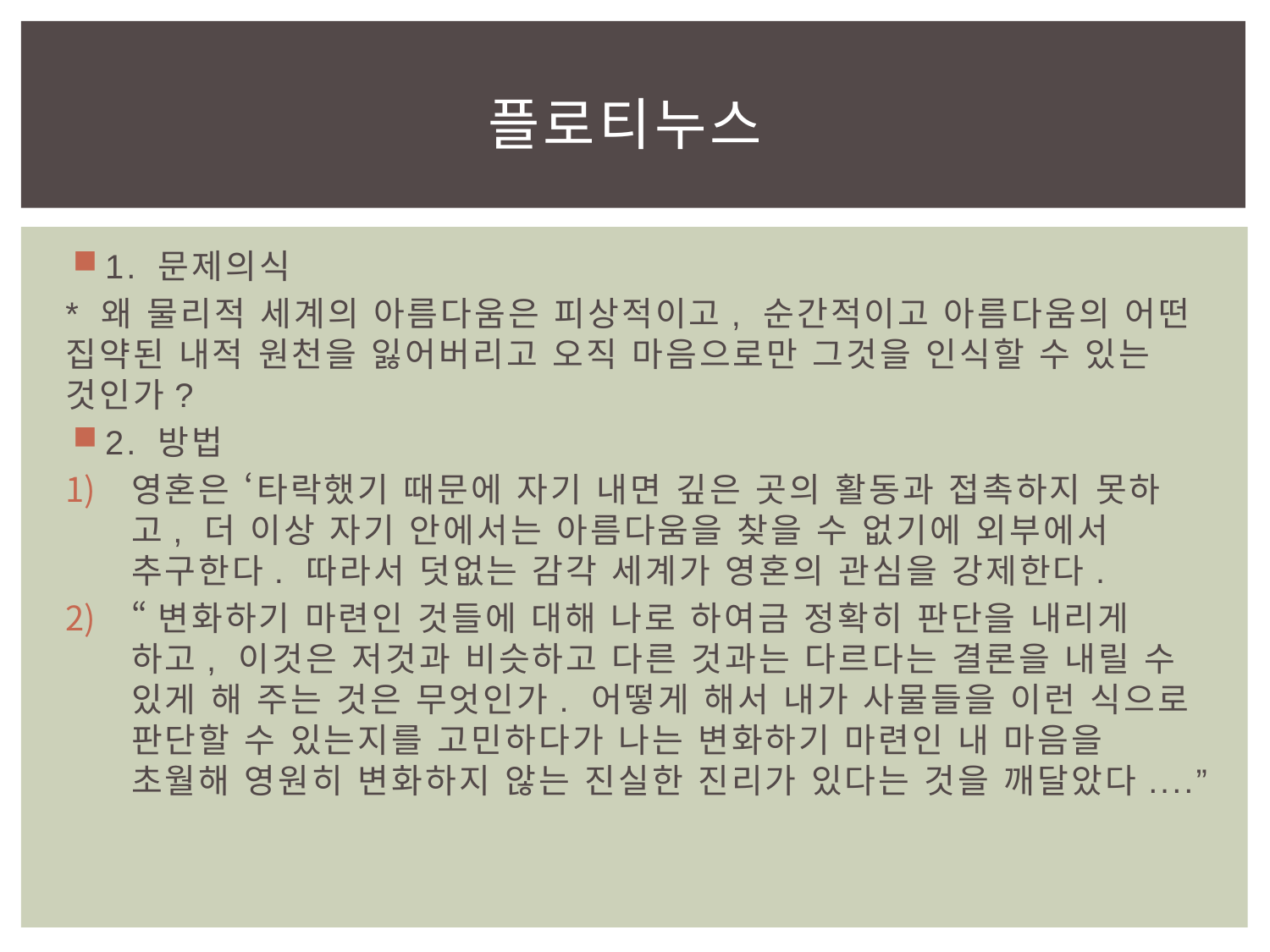

# 플로티누스
1. 문제의식
* 왜 물리적 세계의 아름다움은 피상적이고, 순간적이고 아름다움의 어떤 집약된 내적 원천을 잃어버리고 오직 마음으로만 그것을 인식할 수 있는 것인가?
2. 방법
영혼은 ‘타락했기 때문에 자기 내면 깊은 곳의 활동과 접촉하지 못하고, 더 이상 자기 안에서는 아름다움을 찾을 수 없기에 외부에서 추구한다. 따라서 덧없는 감각 세계가 영혼의 관심을 강제한다.
“변화하기 마련인 것들에 대해 나로 하여금 정확히 판단을 내리게 하고, 이것은 저것과 비슷하고 다른 것과는 다르다는 결론을 내릴 수 있게 해 주는 것은 무엇인가. 어떻게 해서 내가 사물들을 이런 식으로 판단할 수 있는지를 고민하다가 나는 변화하기 마련인 내 마음을 초월해 영원히 변화하지 않는 진실한 진리가 있다는 것을 깨달았다....”